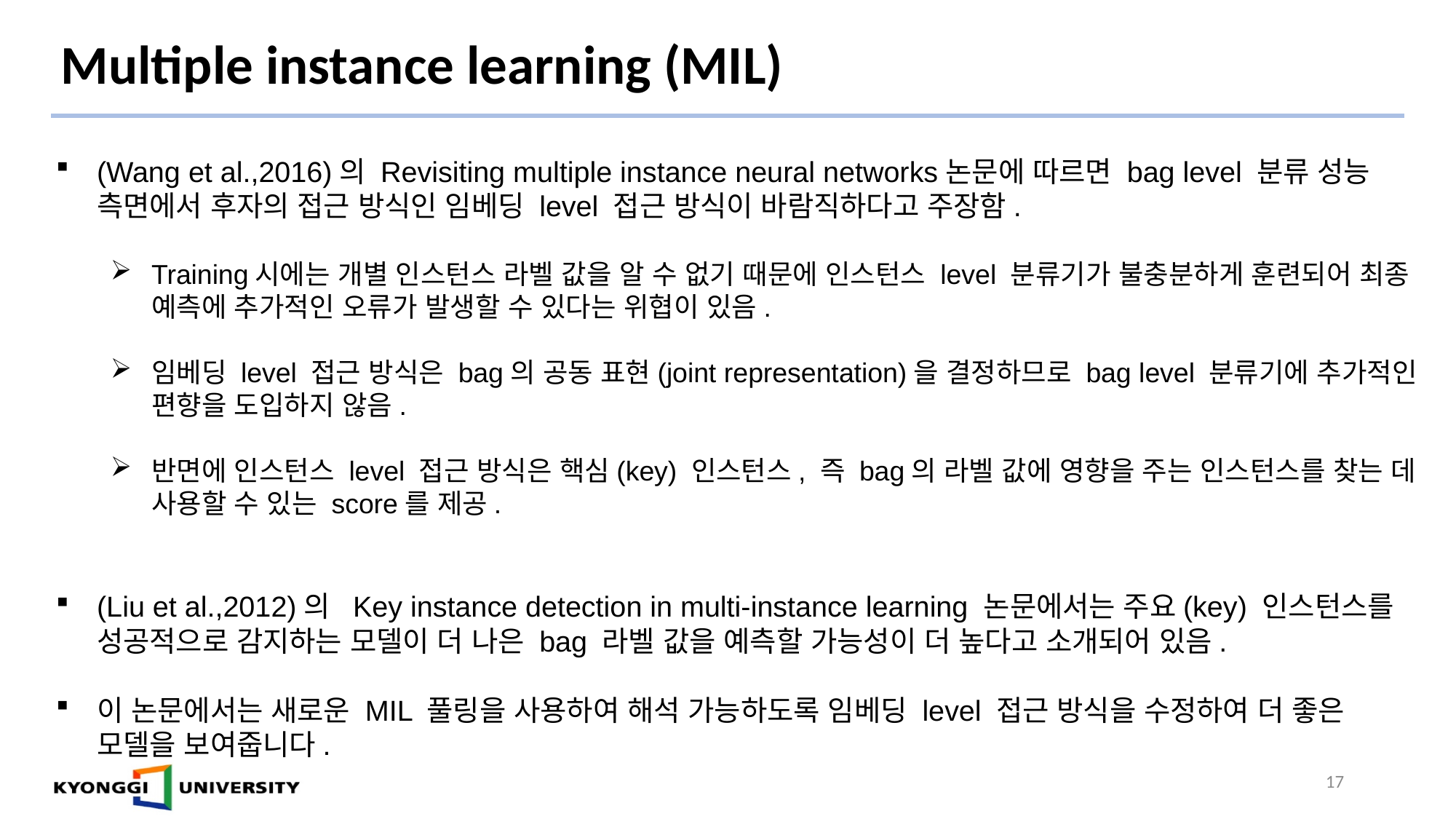

# Multiple instance learning (MIL)
(Wang et al.,2016)의 Revisiting multiple instance neural networks논문에 따르면 bag level 분류 성능 측면에서 후자의 접근 방식인 임베딩 level 접근 방식이 바람직하다고 주장함.

Training시에는 개별 인스턴스 라벨 값을 알 수 없기 때문에 인스턴스 level 분류기가 불충분하게 훈련되어 최종 예측에 추가적인 오류가 발생할 수 있다는 위협이 있음.

임베딩 level 접근 방식은 bag의 공동 표현(joint representation)을 결정하므로 bag level 분류기에 추가적인 편향을 도입하지 않음.

반면에 인스턴스 level 접근 방식은 핵심(key) 인스턴스, 즉 bag의 라벨 값에 영향을 주는 인스턴스를 찾는 데 사용할 수 있는 score를 제공.

(Liu et al.,2012)의  Key instance detection in multi-instance learning 논문에서는 주요(key) 인스턴스를 성공적으로 감지하는 모델이 더 나은 bag 라벨 값을 예측할 가능성이 더 높다고 소개되어 있음.

이 논문에서는 새로운 MIL 풀링을 사용하여 해석 가능하도록 임베딩 level 접근 방식을 수정하여 더 좋은 모델을 보여줍니다.
17